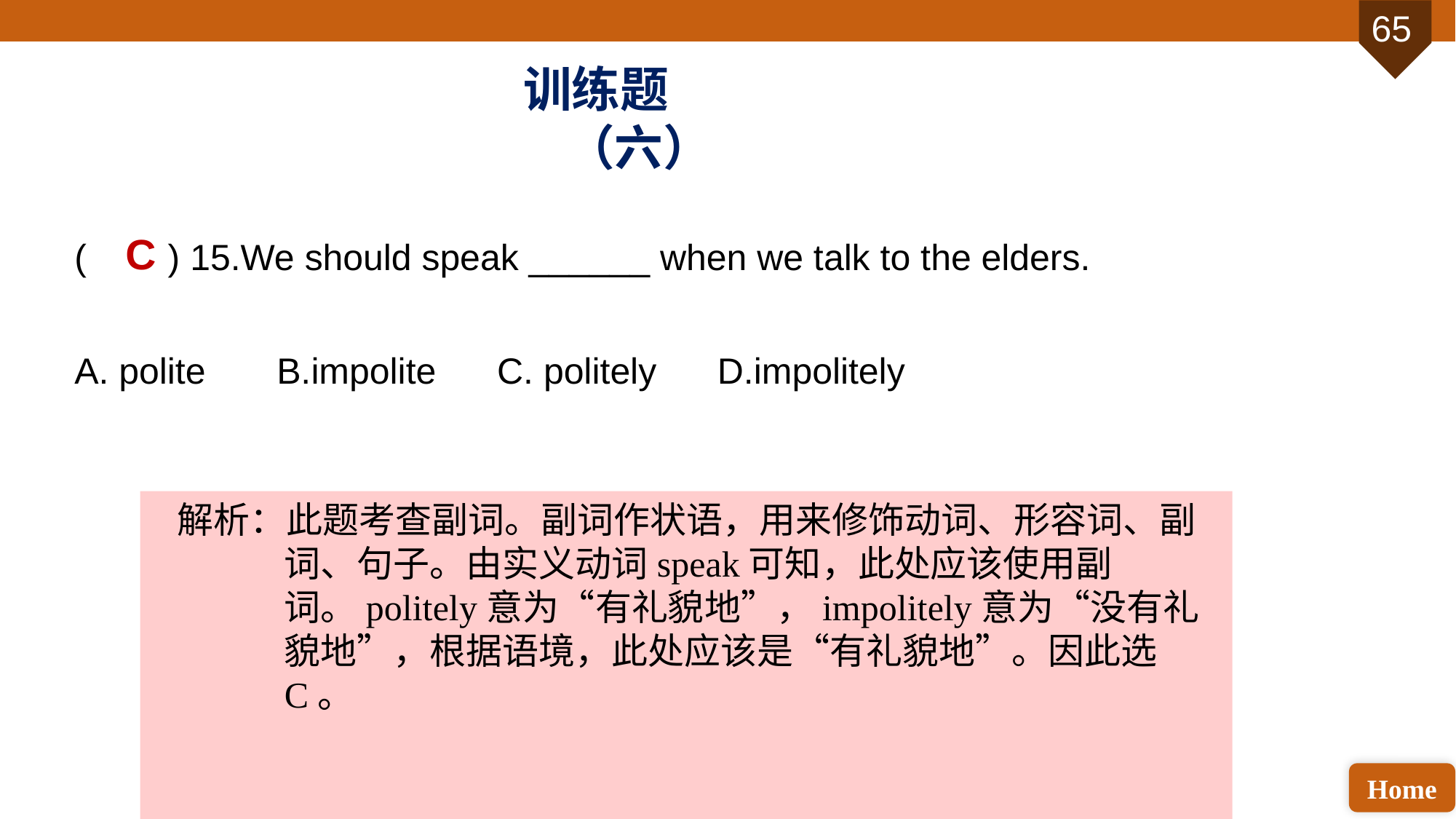

训练题（六）
(        ) 15.We should speak ______ when we talk to the elders.

A. polite       B.impolite      C. politely      D.impolitely
C

解析：此题考查副词。副词作状语，用来修饰动词、形容词、副词、句子。由实义动词speak可知，此处应该使用副词。politely意为“有礼貌地”，impolitely意为“没有礼貌地”，根据语境，此处应该是“有礼貌地”。因此选C。